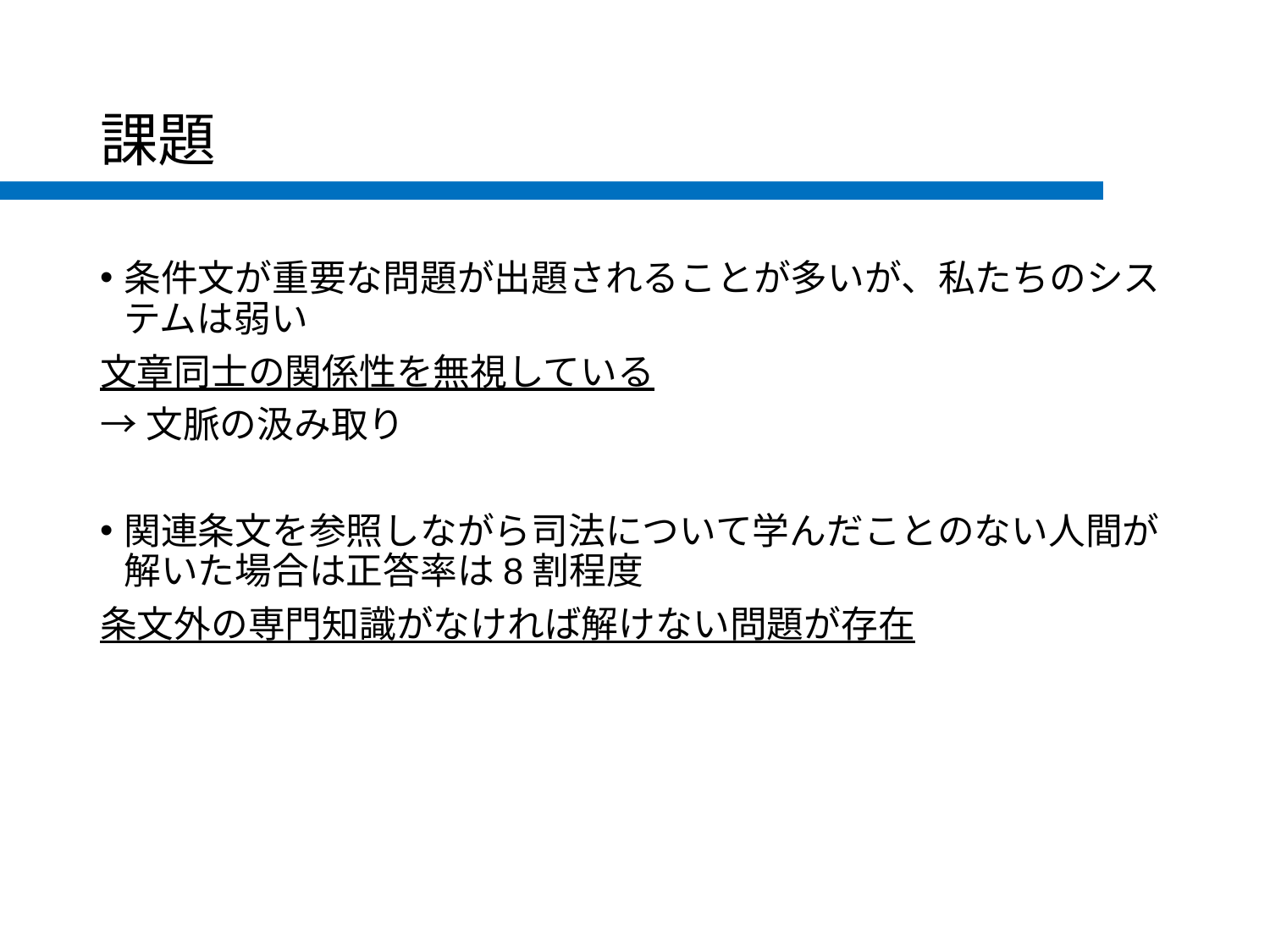

# 課題
条件文が重要な問題が出題されることが多いが、私たちのシステムは弱い
文章同士の関係性を無視している
→文脈の汲み取り

関連条文を参照しながら司法について学んだことのない人間が解いた場合は正答率は8割程度
条文外の専門知識がなければ解けない問題が存在